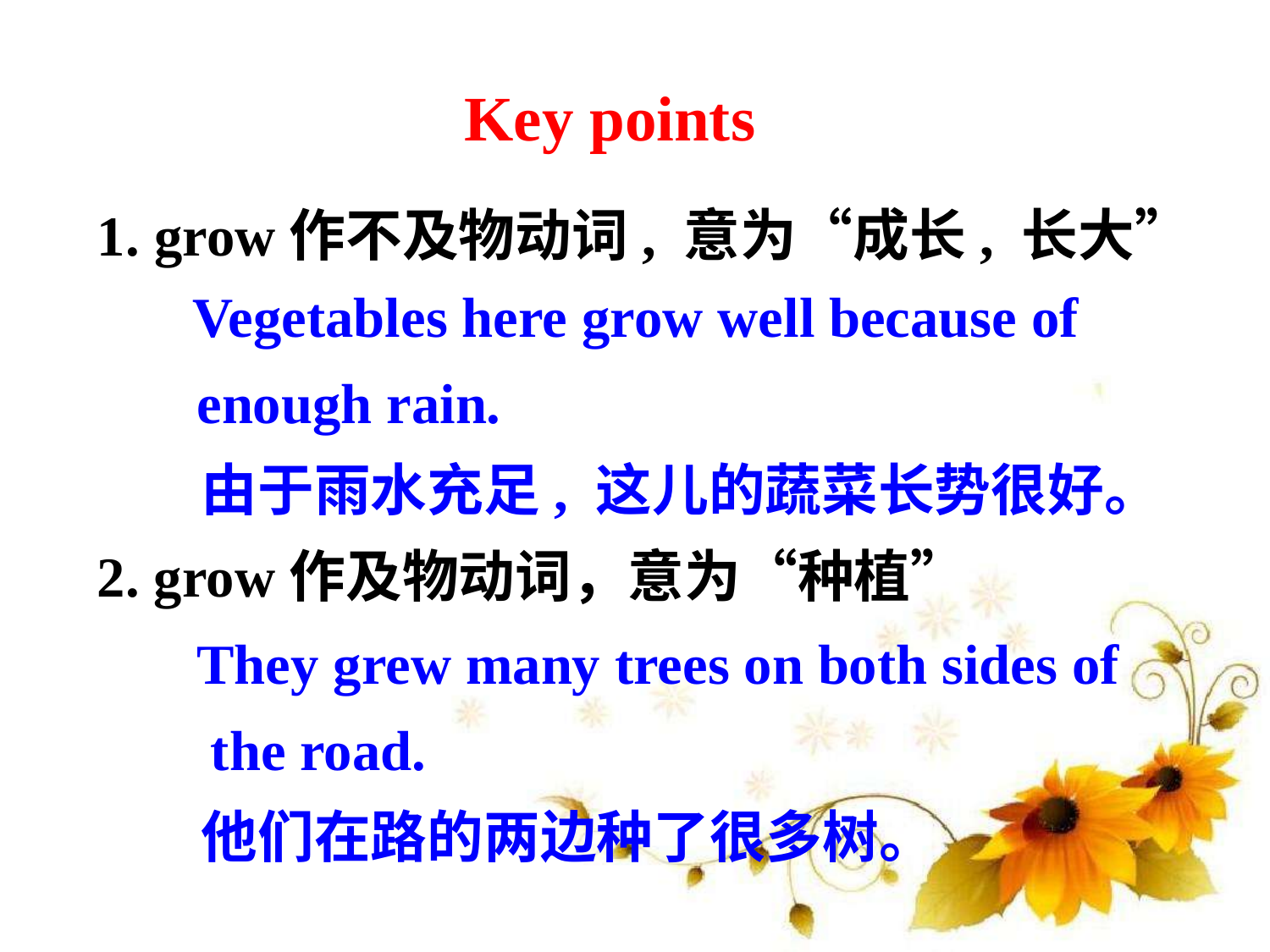

Key points
1. grow作不及物动词, 意为“成长, 长大” Vegetables here grow well because of
       enough rain.
       由于雨水充足, 这儿的蔬菜长势很好。
2. grow作及物动词，意为“种植”
       They grew many trees on both sides of
        the road.
       他们在路的两边种了很多树。